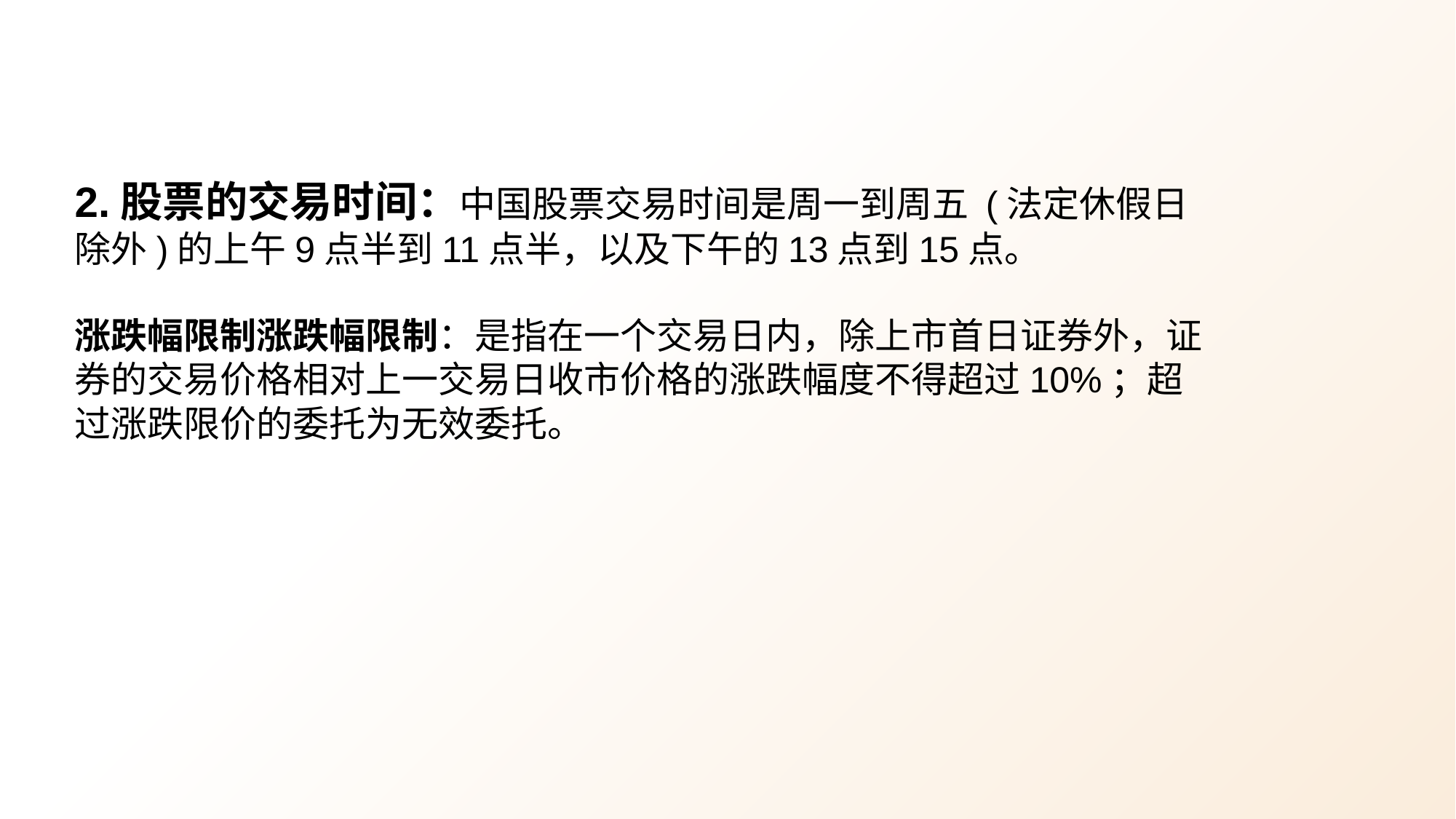

2.股票的交易时间：中国股票交易时间是周一到周五 (法定休假日除外)的上午9点半到11点半，以及下午的13点到15点。
涨跌幅限制涨跌幅限制：是指在一个交易日内，除上市首日证券外，证券的交易价格相对上一交易日收市价格的涨跌幅度不得超过10%；超过涨跌限价的委托为无效委托。